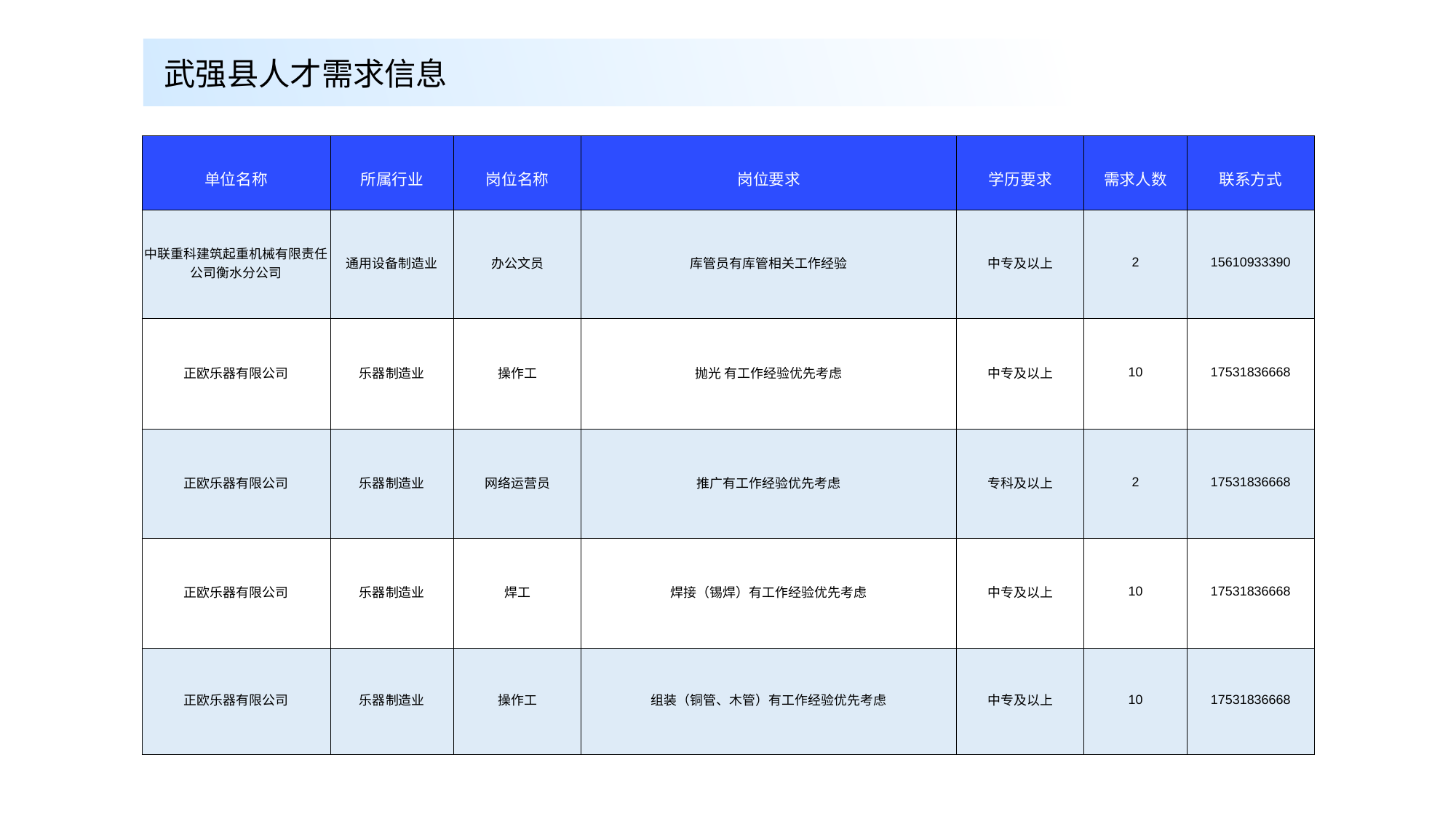

武强县人才需求信息
| 单位名称 | 所属行业 | 岗位名称 | 岗位要求 | 学历要求 | 需求人数 | 联系方式 |
| --- | --- | --- | --- | --- | --- | --- |
| 中联重科建筑起重机械有限责任公司衡水分公司 | 通用设备制造业 | 办公文员 | 库管员有库管相关工作经验 | 中专及以上 | 2 | 15610933390 |
| 正欧乐器有限公司 | 乐器制造业 | 操作工 | 抛光 有工作经验优先考虑 | 中专及以上 | 10 | 17531836668 |
| 正欧乐器有限公司 | 乐器制造业 | 网络运营员 | 推广有工作经验优先考虑 | 专科及以上 | 2 | 17531836668 |
| 正欧乐器有限公司 | 乐器制造业 | 焊工 | 焊接（锡焊）有工作经验优先考虑 | 中专及以上 | 10 | 17531836668 |
| 正欧乐器有限公司 | 乐器制造业 | 操作工 | 组装（铜管、木管）有工作经验优先考虑 | 中专及以上 | 10 | 17531836668 |
34